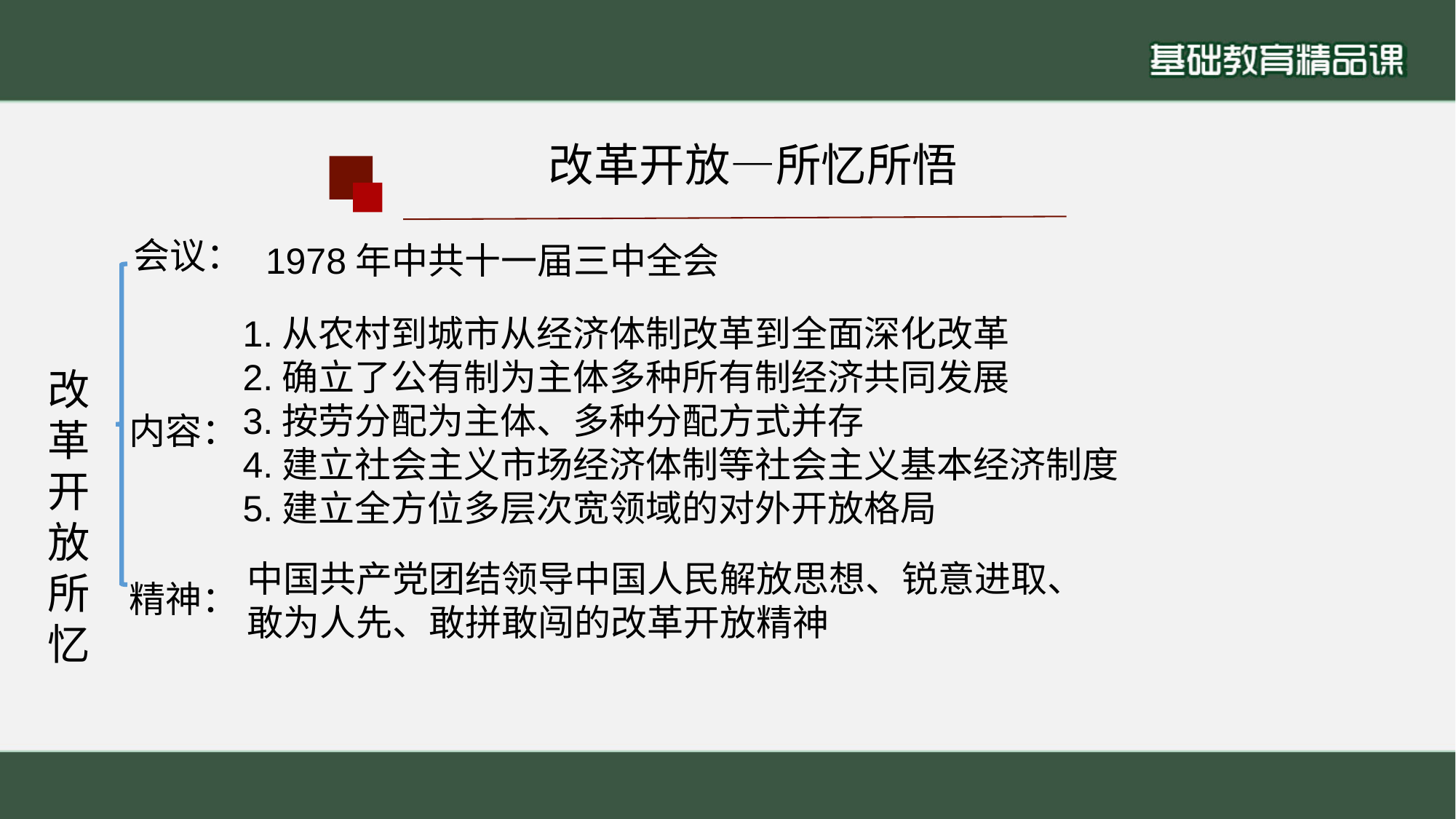

改革开放—所忆所悟

             改革开放所忆
会议：
            1978年中共十一届三中全会

1.从农村到城市从经济体制改革到全面深化改革
2.确立了公有制为主体多种所有制经济共同发展
3.按劳分配为主体、多种分配方式并存
4.建立社会主义市场经济体制等社会主义基本经济制度
5.建立全方位多层次宽领域的对外开放格局
内容：
中国共产党团结领导中国人民解放思想、锐意进取、
敢为人先、敢拼敢闯的改革开放精神
精神：